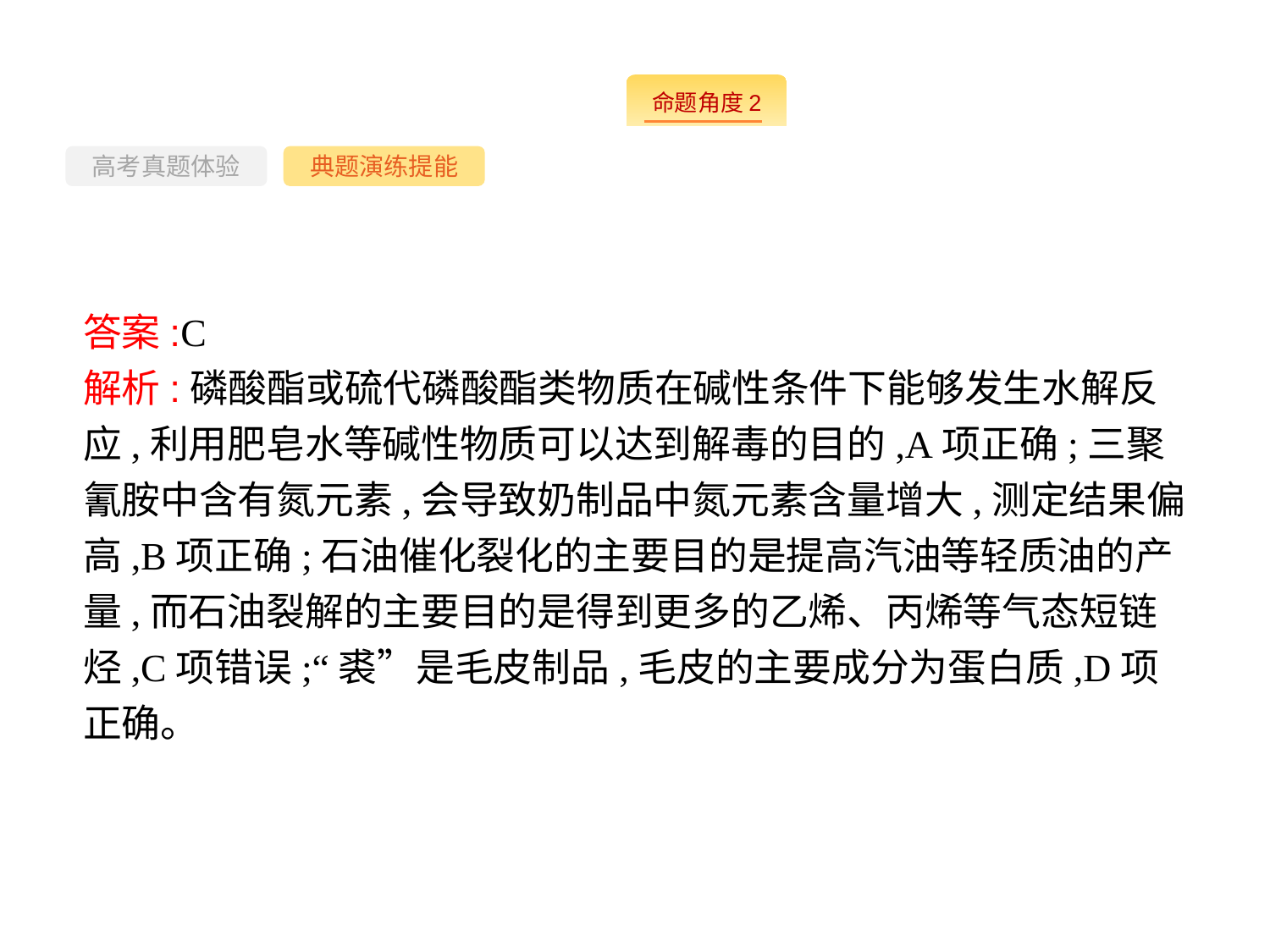

-32-
高考真题体验
典题演练提能
答案:C
解析:磷酸酯或硫代磷酸酯类物质在碱性条件下能够发生水解反应,利用肥皂水等碱性物质可以达到解毒的目的,A项正确;三聚氰胺中含有氮元素,会导致奶制品中氮元素含量增大,测定结果偏高,B项正确;石油催化裂化的主要目的是提高汽油等轻质油的产量,而石油裂解的主要目的是得到更多的乙烯、丙烯等气态短链烃,C项错误;“裘”是毛皮制品,毛皮的主要成分为蛋白质,D项正确。